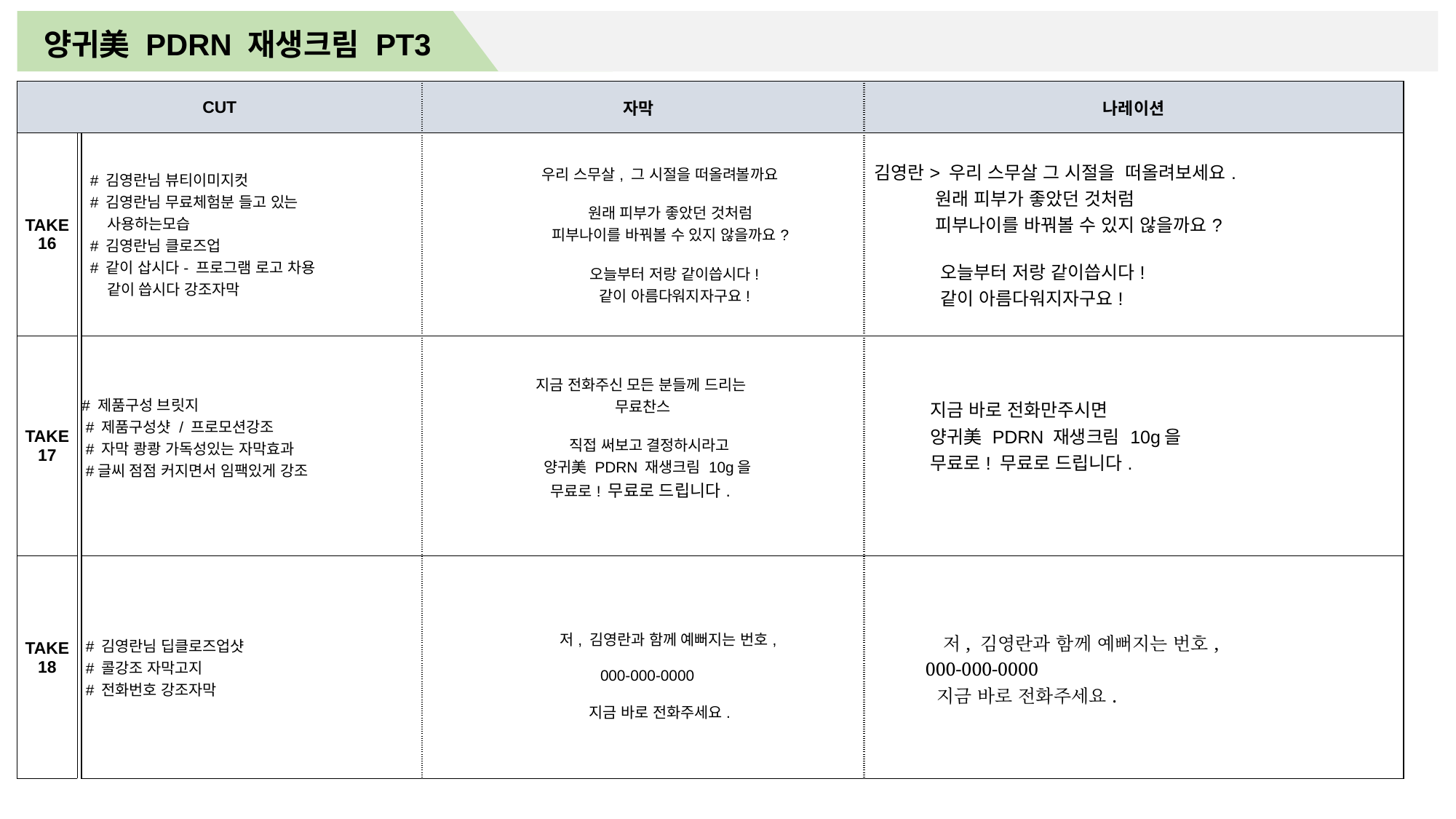

양귀美 PDRN 재생크림 PT3

| CUT |  |  | 자막 | 나레이션 |
| --- | --- | --- | --- | --- |
| TAKE 16 |  | # 김영란님 뷰티이미지컷 # 김영란님 무료체험분 들고 있는 사용하는모습 # 김영란님 클로즈업 # 같이 삽시다- 프로그램 로고 차용 같이 씁시다 강조자막 | 우리 스무살, 그 시절을 떠올려볼까요 원래 피부가 좋았던 것처럼 피부나이를 바꿔볼 수 있지 않을까요? 오늘부터 저랑 같이씁시다! 같이 아름다워지자구요! | 김영란> 우리 스무살 그 시절을 떠올려보세요. 원래 피부가 좋았던 것처럼 피부나이를 바꿔볼 수 있지 않을까요? 오늘부터 저랑 같이씁시다! 같이 아름다워지자구요! |
| TAKE 17 |  | # 제품구성 브릿지 # 제품구성샷 / 프로모션강조 # 자막 쾅쾅 가독성있는 자막효과 #글씨 점점 커지면서 임팩있게 강조 | 지금 전화주신 모든 분들께 드리는 무료찬스 직접 써보고 결정하시라고 양귀美 PDRN 재생크림 10g을 무료로! 무료로 드립니다. | 지금 바로 전화만주시면 양귀美 PDRN 재생크림 10g을 무료로! 무료로 드립니다. |
| TAKE 18 |  | # 김영란님 딥클로즈업샷 # 콜강조 자막고지 # 전화번호 강조자막 | 저, 김영란과 함께 예뻐지는 번호, 000-000-0000 지금 바로 전화주세요. | 저, 김영란과 함께 예뻐지는 번호, 000-000-0000 지금 바로 전화주세요. |